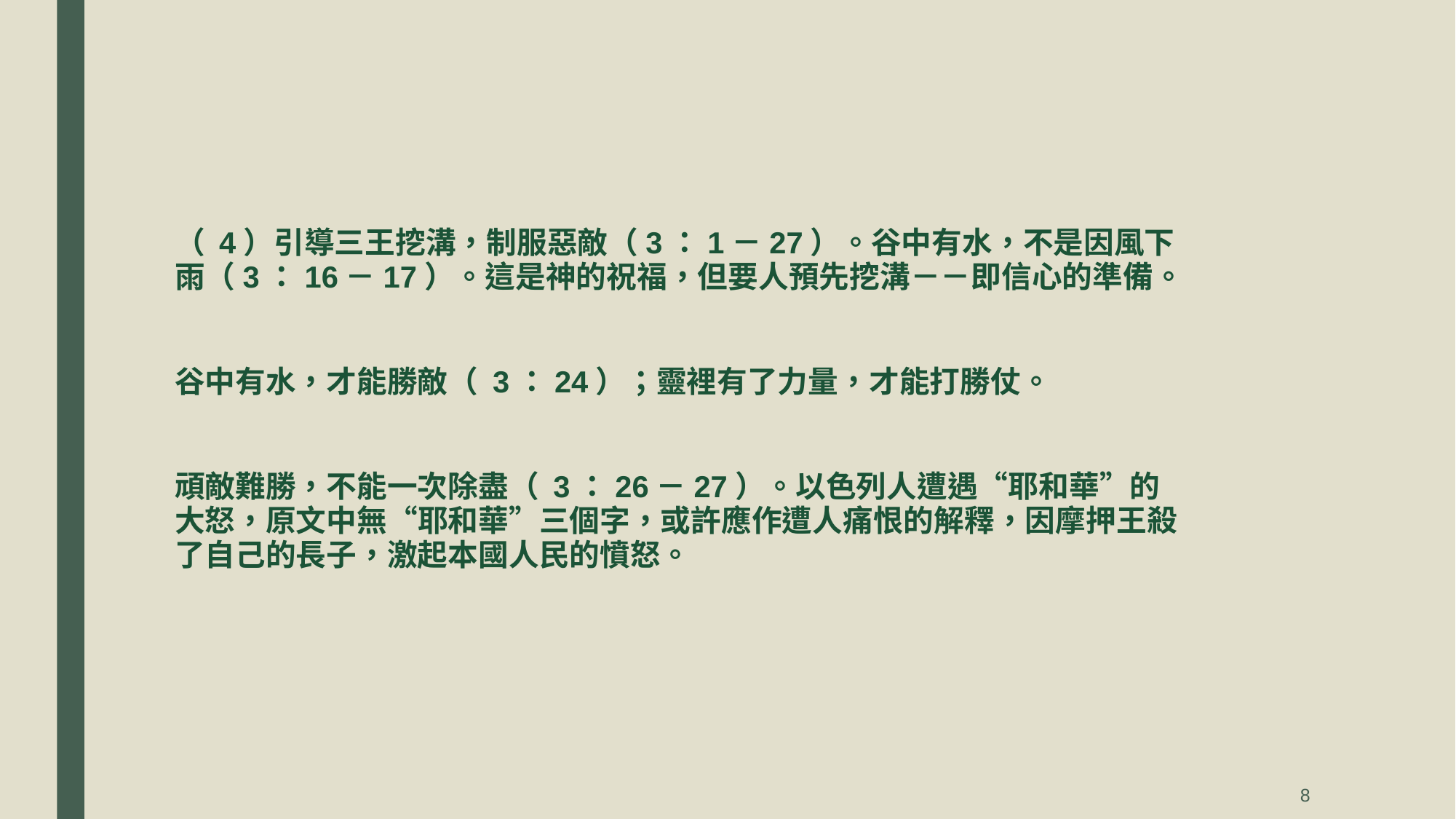

（ 4）引導三王挖溝，制服惡敵（3：1－27）。谷中有水，不是因風下雨（3：16－17）。這是神的祝福，但要人預先挖溝－－即信心的準備。

谷中有水，才能勝敵（ 3：24）；靈裡有了力量，才能打勝仗。

頑敵難勝，不能一次除盡（ 3：26－27）。以色列人遭遇“耶和華”的大怒，原文中無“耶和華”三個字，或許應作遭人痛恨的解釋，因摩押王殺了自己的長子，激起本國人民的憤怒。
8